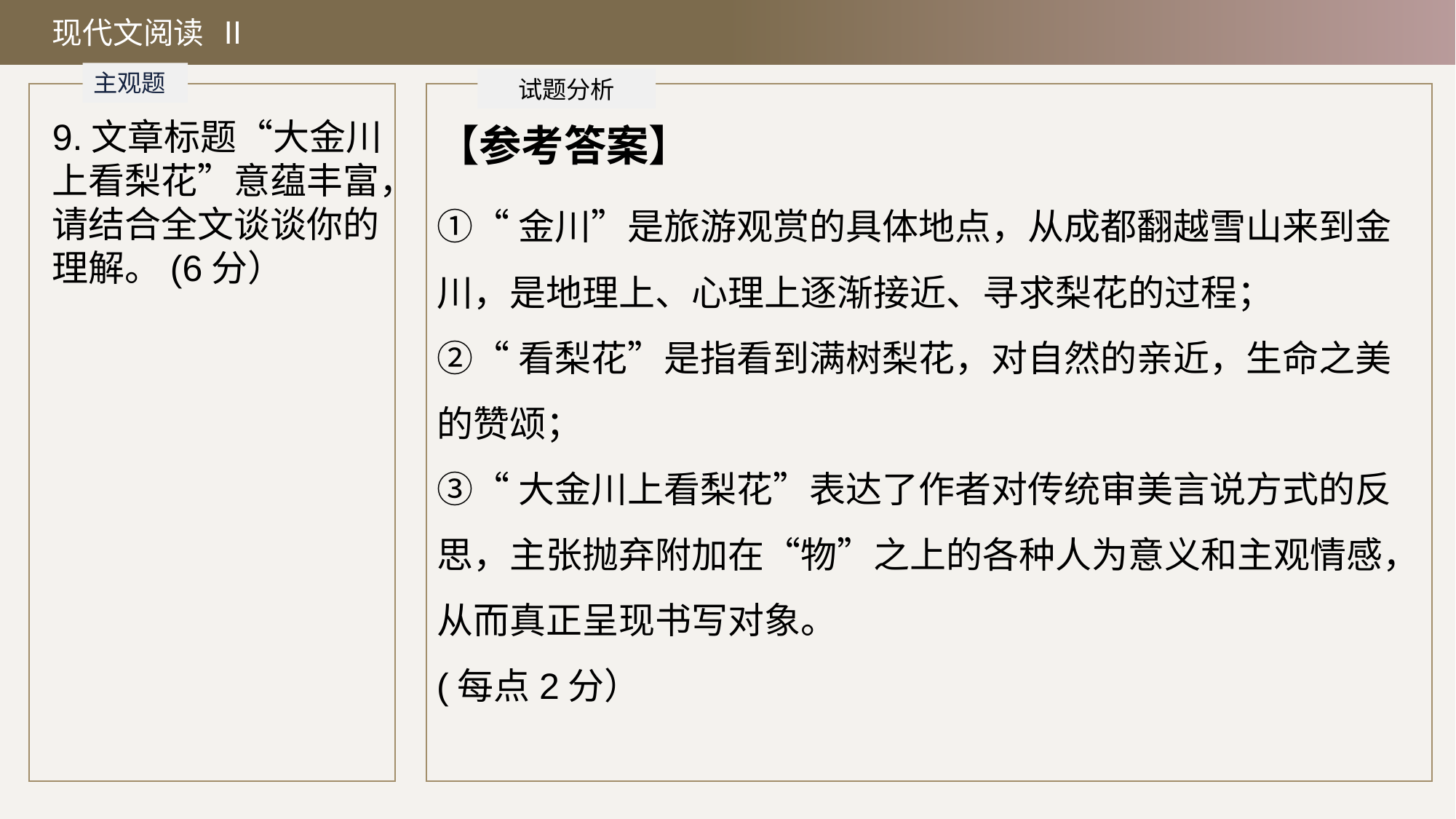

现代文阅读  Ⅱ
主观题
试题分析

9.文章标题“大金川上看梨花”意蕴丰富，请结合全文谈谈你的理解。(6分）
【参考答案】
①“金川”是旅游观赏的具体地点，从成都翻越雪山来到金川，是地理上、心理上逐渐接近、寻求梨花的过程；
②“看梨花”是指看到满树梨花，对自然的亲近，生命之美的赞颂；
③“大金川上看梨花”表达了作者对传统审美言说方式的反思，主张抛弃附加在“物”之上的各种人为意义和主观情感，从而真正呈现书写对象。
(每点2分）